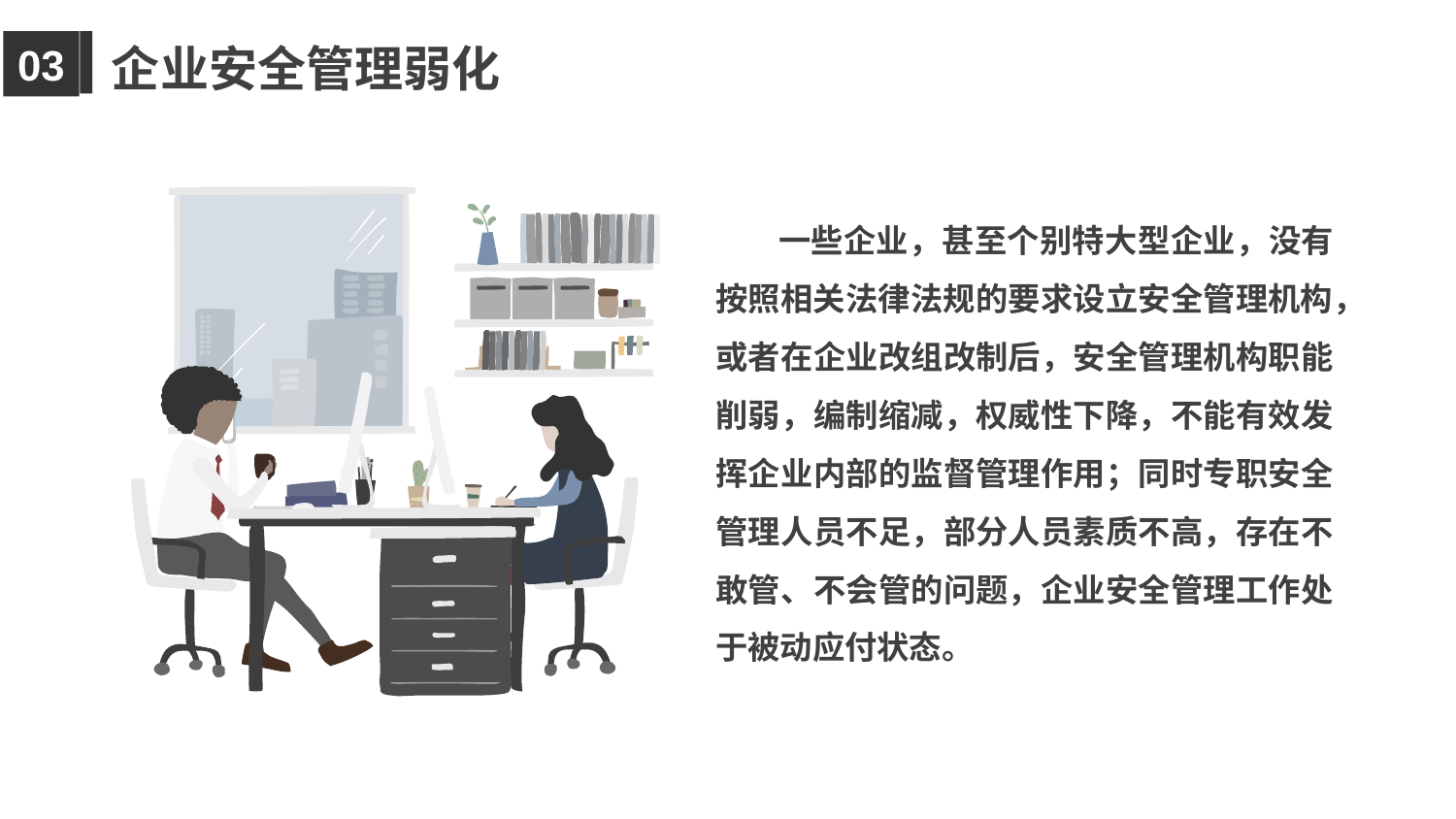

03

企业安全管理弱化

       一些企业，甚至个别特大型企业，没有按照相关法律法规的要求设立安全管理机构，或者在企业改组改制后，安全管理机构职能削弱，编制缩减，权威性下降，不能有效发挥企业内部的监督管理作用；同时专职安全管理人员不足，部分人员素质不高，存在不敢管、不会管的问题，企业安全管理工作处于被动应付状态。